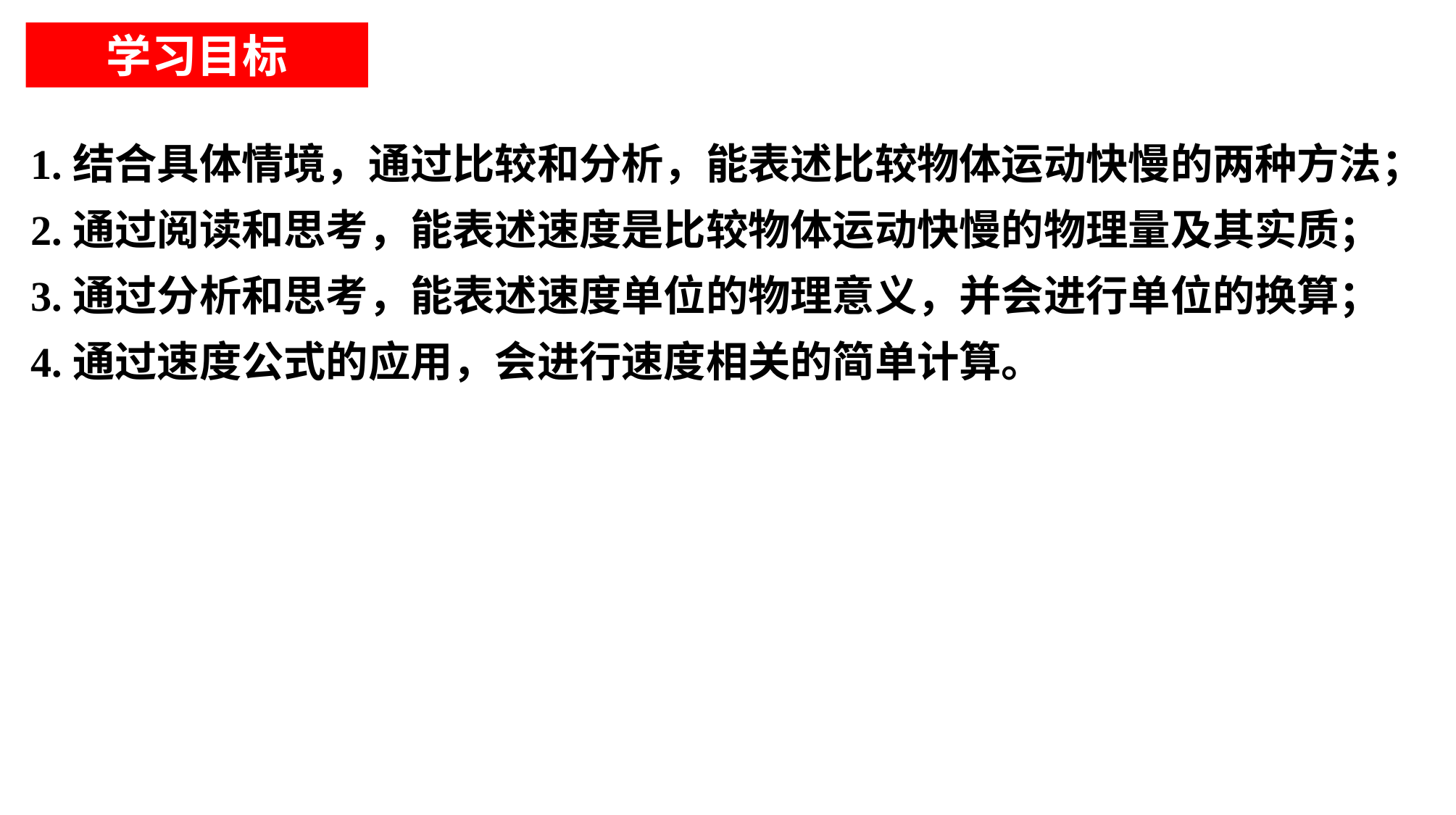

学习目标
1.结合具体情境，通过比较和分析，能表述比较物体运动快慢的两种方法；
2.通过阅读和思考，能表述速度是比较物体运动快慢的物理量及其实质；
3.通过分析和思考，能表述速度单位的物理意义，并会进行单位的换算；
4.通过速度公式的应用，会进行速度相关的简单计算。